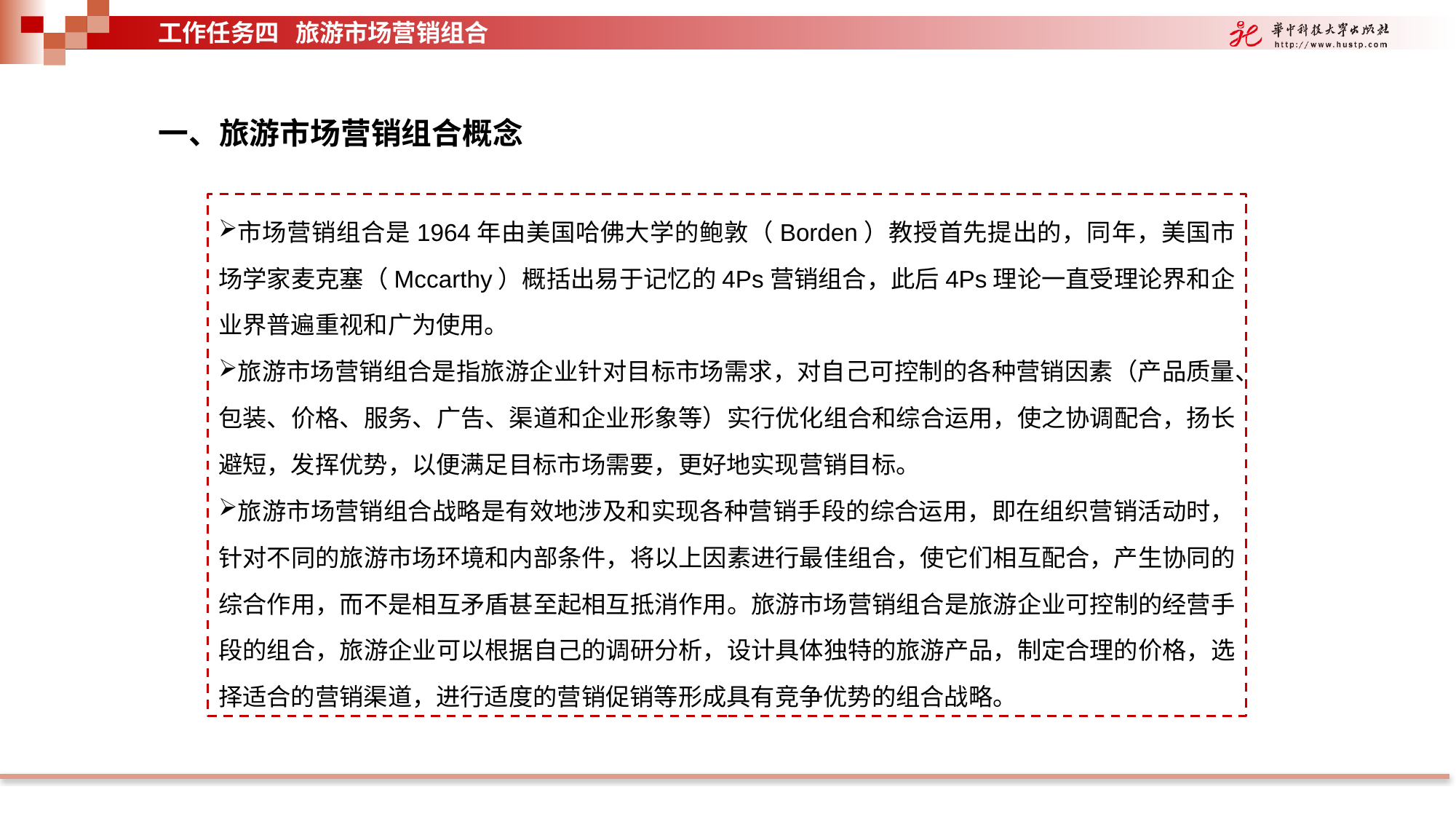

工作任务四   旅游市场营销组合
一、旅游市场营销组合概念
市场营销组合是1964年由美国哈佛大学的鲍敦（Borden）教授首先提出的，同年，美国市场学家麦克塞（Mccarthy）概括出易于记忆的4Ps营销组合，此后4Ps理论一直受理论界和企业界普遍重视和广为使用。
旅游市场营销组合是指旅游企业针对目标市场需求，对自己可控制的各种营销因素（产品质量、包装、价格、服务、广告、渠道和企业形象等）实行优化组合和综合运用，使之协调配合，扬长避短，发挥优势，以便满足目标市场需要，更好地实现营销目标。
旅游市场营销组合战略是有效地涉及和实现各种营销手段的综合运用，即在组织营销活动时，针对不同的旅游市场环境和内部条件，将以上因素进行最佳组合，使它们相互配合，产生协同的综合作用，而不是相互矛盾甚至起相互抵消作用。旅游市场营销组合是旅游企业可控制的经营手段的组合，旅游企业可以根据自己的调研分析，设计具体独特的旅游产品，制定合理的价格，选择适合的营销渠道，进行适度的营销促销等形成具有竞争优势的组合战略。